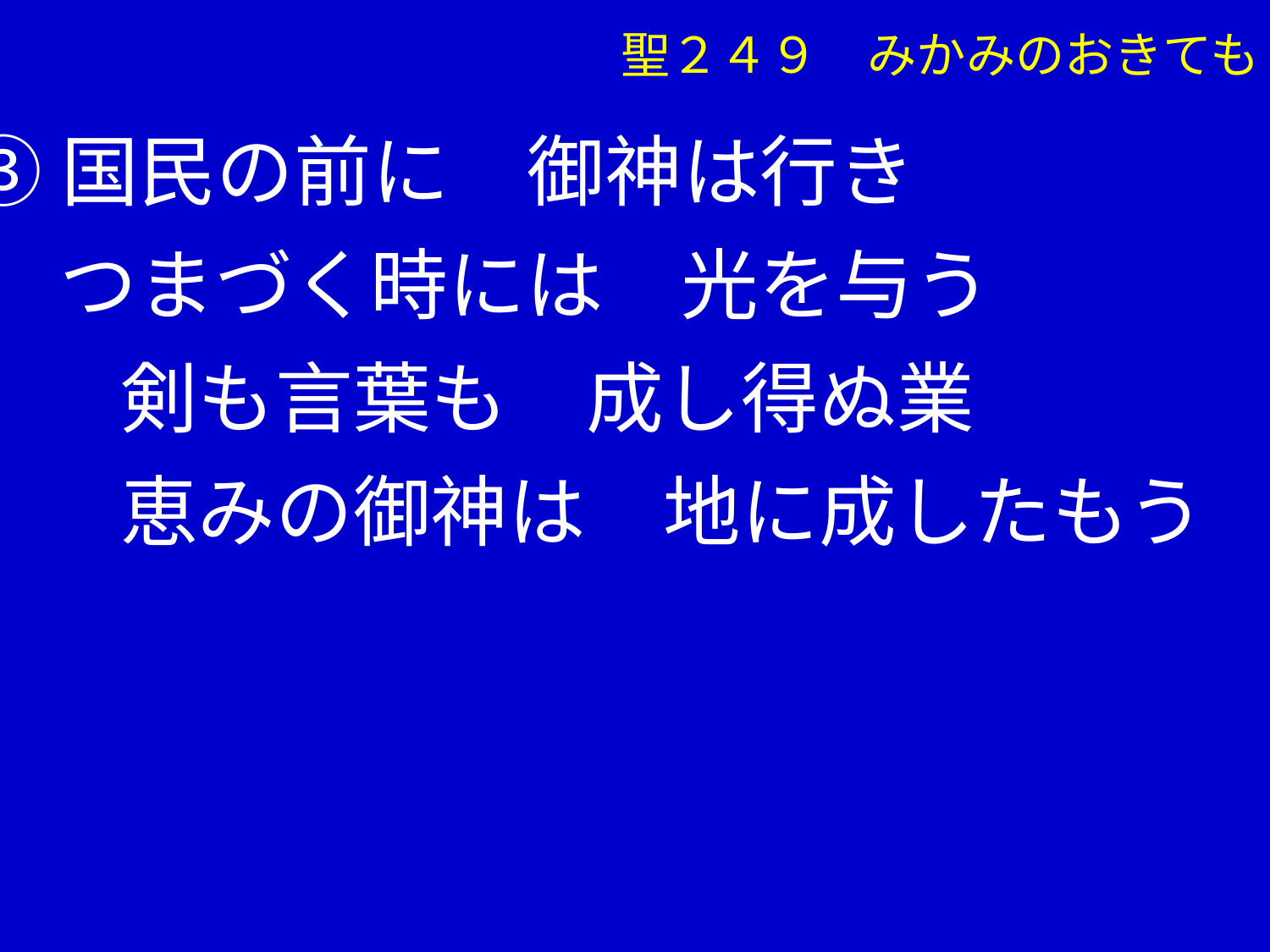

聖２４９　みかみのおきても
③国民の前に　御神は行き
　 つまづく時には　光を与う
　　剣も言葉も　成し得ぬ業
　　恵みの御神は　地に成したもう